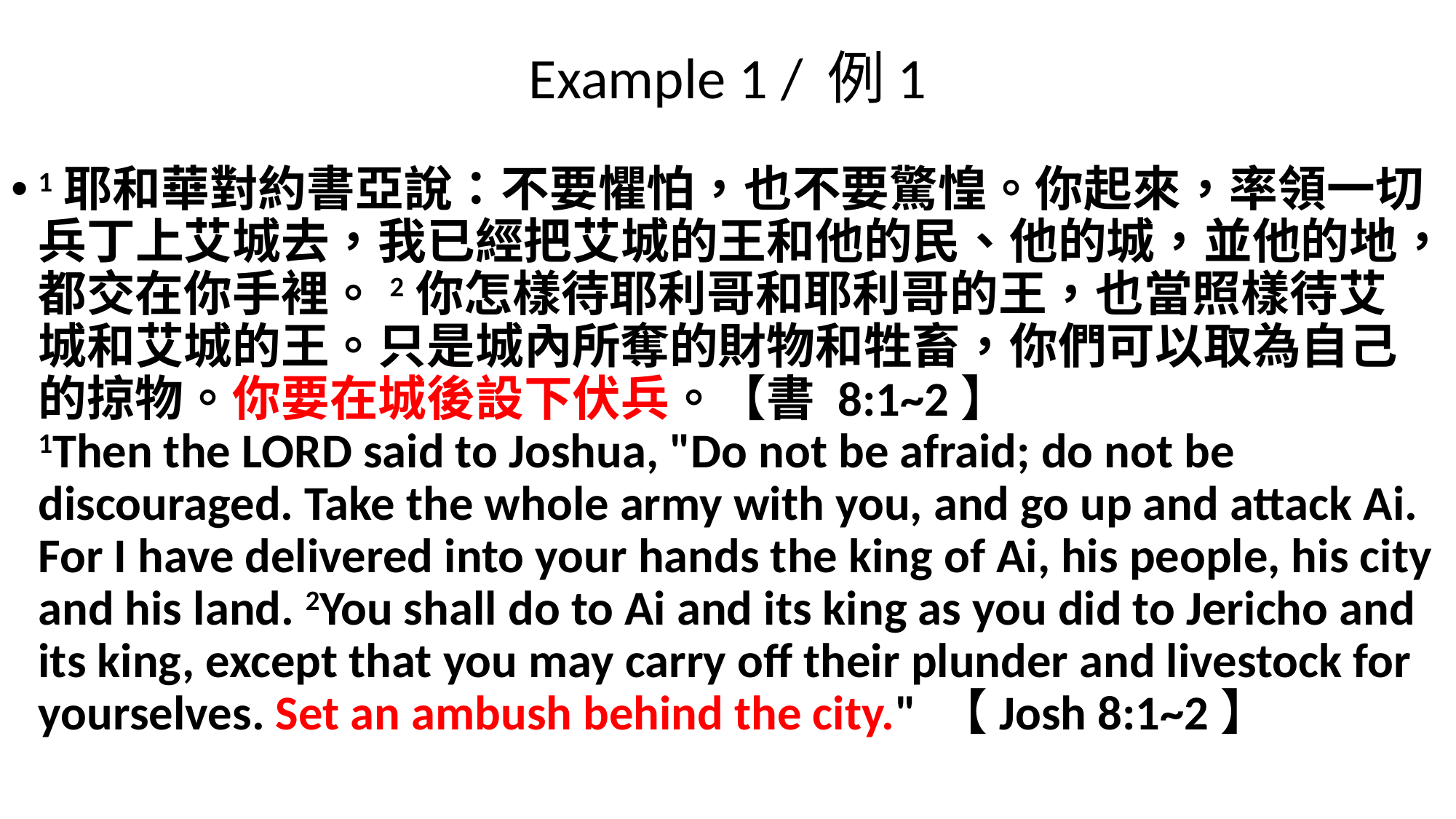

# Example 1 / 例1
1耶和華對約書亞說：不要懼怕，也不要驚惶。你起來，率領一切兵丁上艾城去，我已經把艾城的王和他的民、他的城，並他的地，都交在你手裡。2你怎樣待耶利哥和耶利哥的王，也當照樣待艾城和艾城的王。只是城內所奪的財物和牲畜，你們可以取為自己的掠物。你要在城後設下伏兵。【書 8:1~2】
1Then the LORD said to Joshua, "Do not be afraid; do not be discouraged. Take the whole army with you, and go up and attack Ai. For I have delivered into your hands the king of Ai, his people, his city and his land. 2You shall do to Ai and its king as you did to Jericho and its king, except that you may carry off their plunder and livestock for yourselves. Set an ambush behind the city." 【Josh 8:1~2】